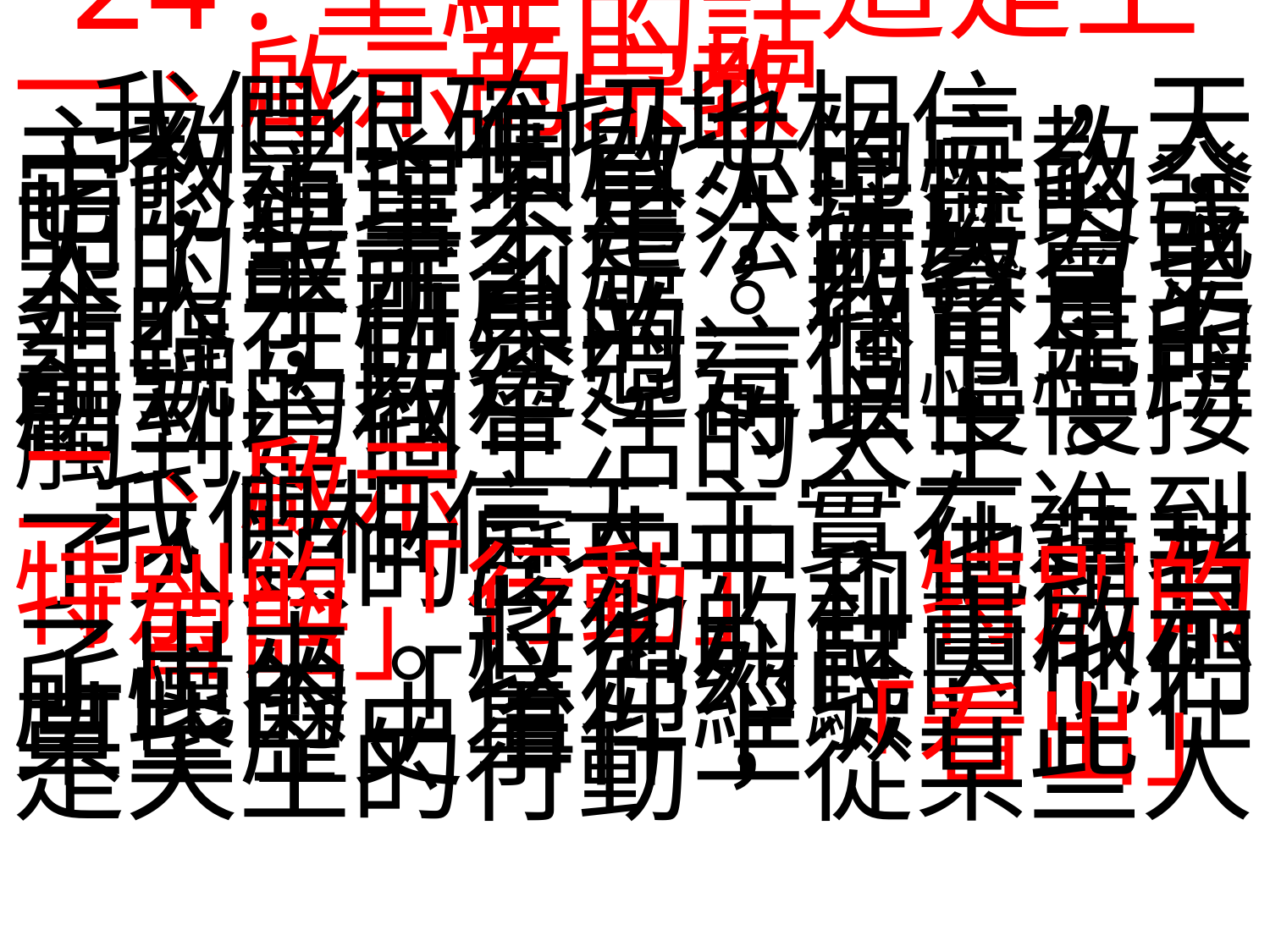

24.聖經——這是上主的話
一、啟示的宗教
  我們很確切地相信，天主教是一個啟示的宗教：它的道理不是人理性的發明，聖事不是法術魔力或人的故弄玄虛，而教會更非人手所創立。教會是上主臨在世界的一個可見的記號，即透過這個上主所創立的教會，可以慢慢接觸到這個生活的天主。
二、啟示
  我們相信天主實在進到了人類的歷史中，他藉著特別的「行動」和特別的「言語」將他的計畫啟示了出來。以色列民因他們所懷的「信仰經驗」，在某些歷史事件上「看出」是天主的行動，從某些人